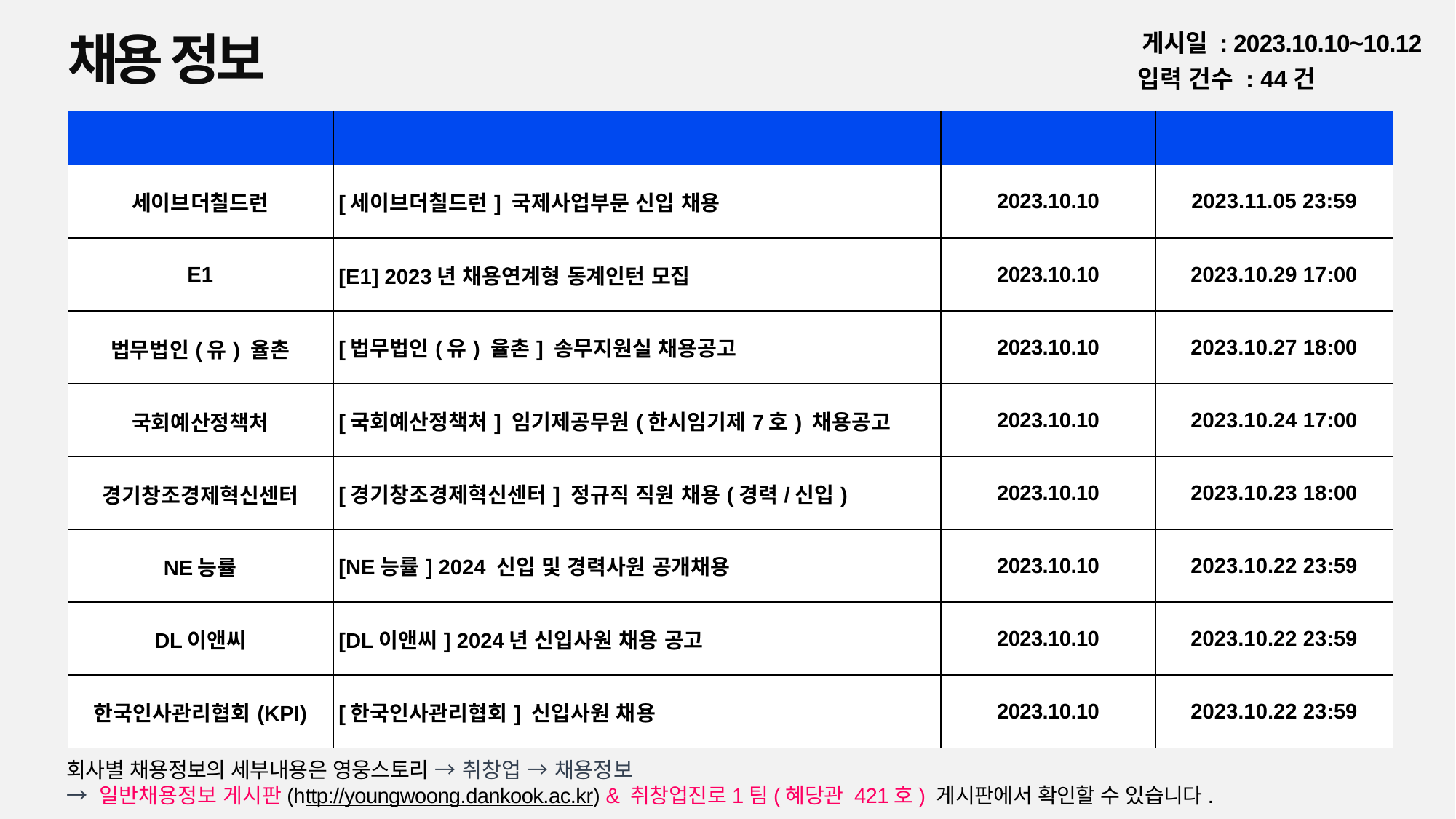

채용 정보
게시일 : 2023.10.10~10.12
입력 건수 : 44건
| 회사명 | 공고명 | 등록일 | 마감일 |
| --- | --- | --- | --- |
| 세이브더칠드런 | [세이브더칠드런] 국제사업부문 신입 채용 | 2023.10.10 | 2023.11.05 23:59 |
| E1 | [E1] 2023년 채용연계형 동계인턴 모집 | 2023.10.10 | 2023.10.29 17:00 |
| 법무법인(유) 율촌 | [법무법인(유) 율촌] 송무지원실 채용공고 | 2023.10.10 | 2023.10.27 18:00 |
| 국회예산정책처 | [국회예산정책처] 임기제공무원(한시임기제7호) 채용공고 | 2023.10.10 | 2023.10.24 17:00 |
| 경기창조경제혁신센터 | [경기창조경제혁신센터] 정규직 직원 채용(경력/신입) | 2023.10.10 | 2023.10.23 18:00 |
| NE능률 | [NE능률] 2024 신입 및 경력사원 공개채용 | 2023.10.10 | 2023.10.22 23:59 |
| DL이앤씨 | [DL이앤씨] 2024년 신입사원 채용 공고 | 2023.10.10 | 2023.10.22 23:59 |
| 한국인사관리협회(KPI) | [한국인사관리협회] 신입사원 채용 | 2023.10.10 | 2023.10.22 23:59 |
회사별 채용정보의 세부내용은 영웅스토리 → 취창업 → 채용정보
→ 일반채용정보 게시판(http://youngwoong.dankook.ac.kr) & 취창업진로1팀(혜당관 421호) 게시판에서 확인할 수 있습니다.